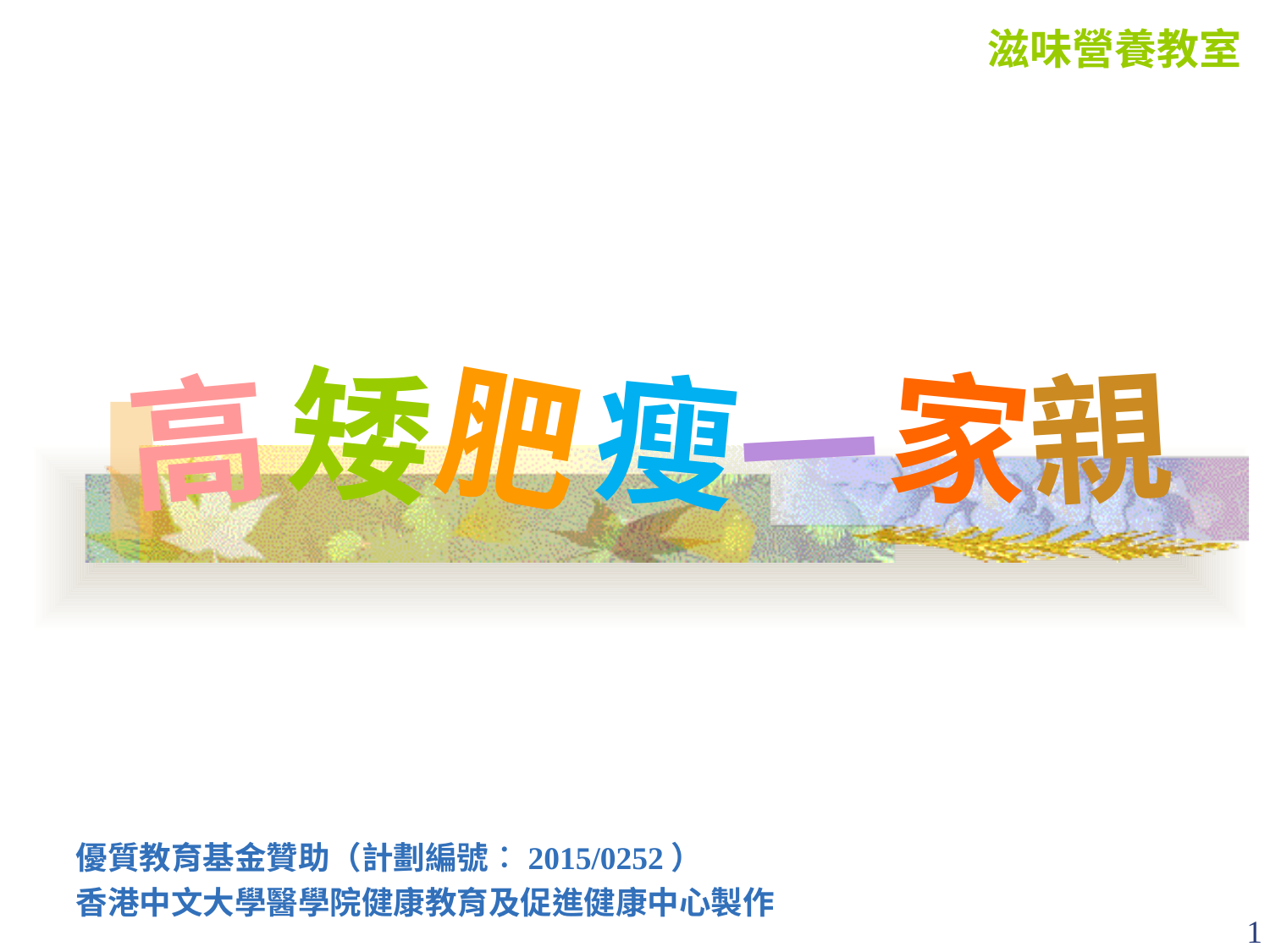

滋味營養教室
矮
親
家
肥
瘦
高
一
優質教育基金贊助（計劃編號︰2015/0252）
香港中文大學醫學院健康教育及促進健康中心製作
1